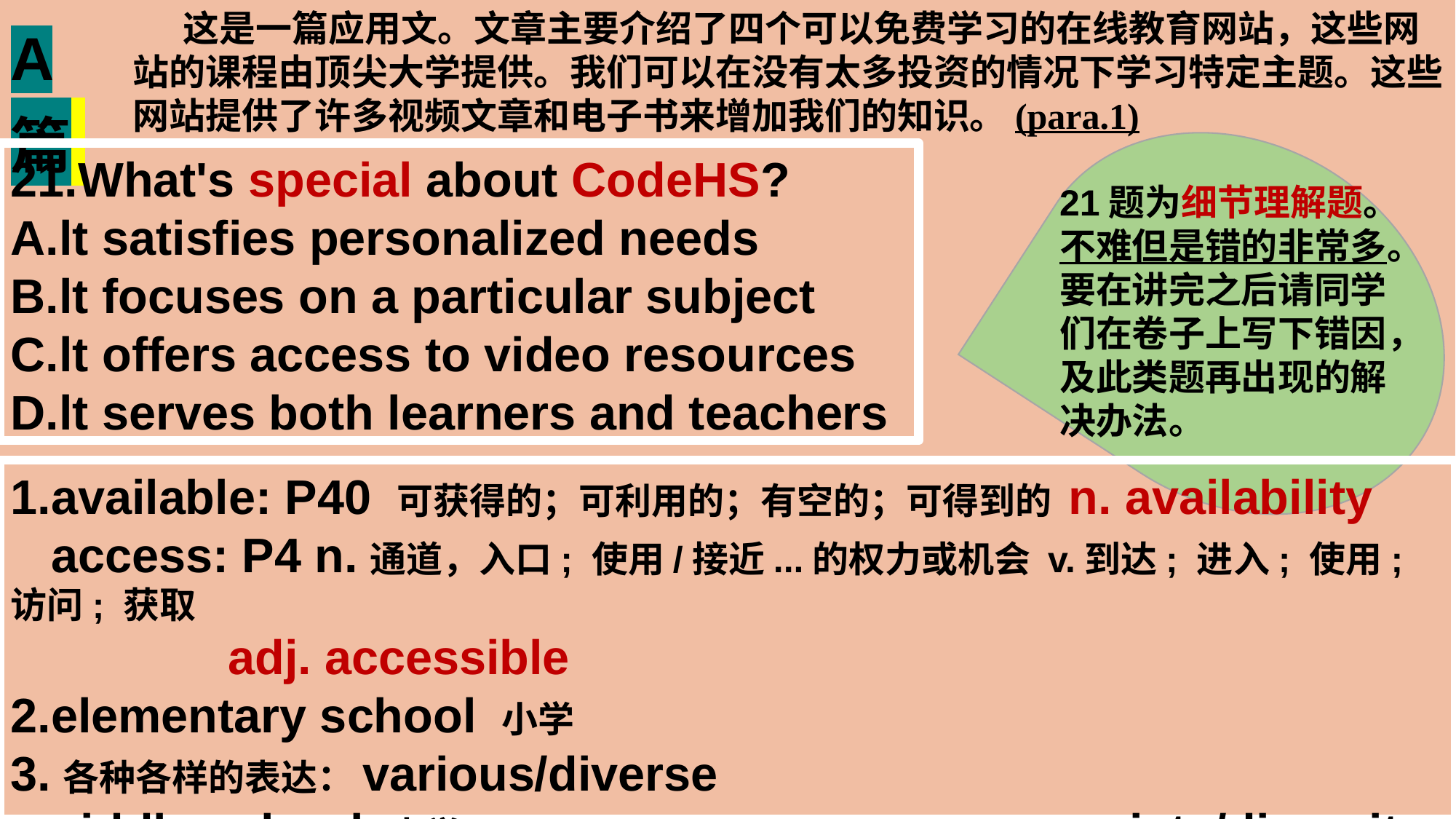

A 篇

     这是一篇应用文。文章主要介绍了四个可以免费学习的在线教育网站，这些网站的课程由顶尖大学提供。我们可以在没有太多投资的情况下学习特定主题。这些网站提供了许多视频文章和电子书来增加我们的知识。(para.1)
21.What's special about CodeHS?
A.lt satisfies personalized needs
B.lt focuses on a particular subject
C.lt offers access to video resources
D.lt serves both learners and teachers

21题为细节理解题。不难但是错的非常多。要在讲完之后请同学们在卷子上写下错因，及此类题再出现的解决办法。
1.available: P40 可获得的；可利用的；有空的；可得到的 n. availability
   access: P4 n.通道，入口; 使用/接近...的权力或机会 v.到达; 进入; 使用; 访问; 获取
                     adj. accessible
2.elementary school 小学               3.各种各样的表达：various/diverse
  middle school 中学                                                 a variety/diversity of
  junior school 初中                                                                   all kinds/sorts of